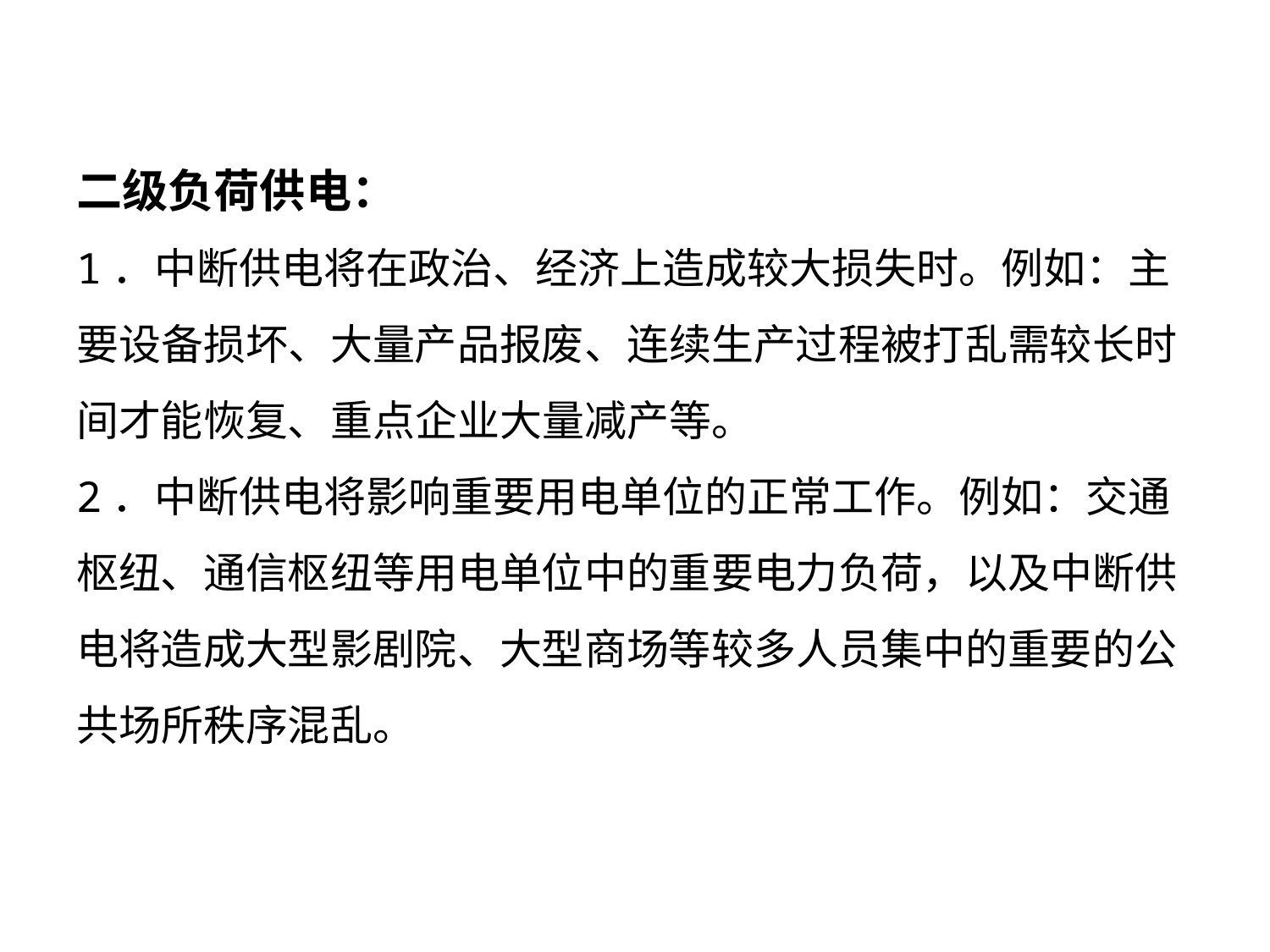

二级负荷供电：
1．中断供电将在政治、经济上造成较大损失时。例如：主要设备损坏、大量产品报废、连续生产过程被打乱需较长时间才能恢复、重点企业大量减产等。
2．中断供电将影响重要用电单位的正常工作。例如：交通枢纽、通信枢纽等用电单位中的重要电力负荷，以及中断供电将造成大型影剧院、大型商场等较多人员集中的重要的公共场所秩序混乱。
100